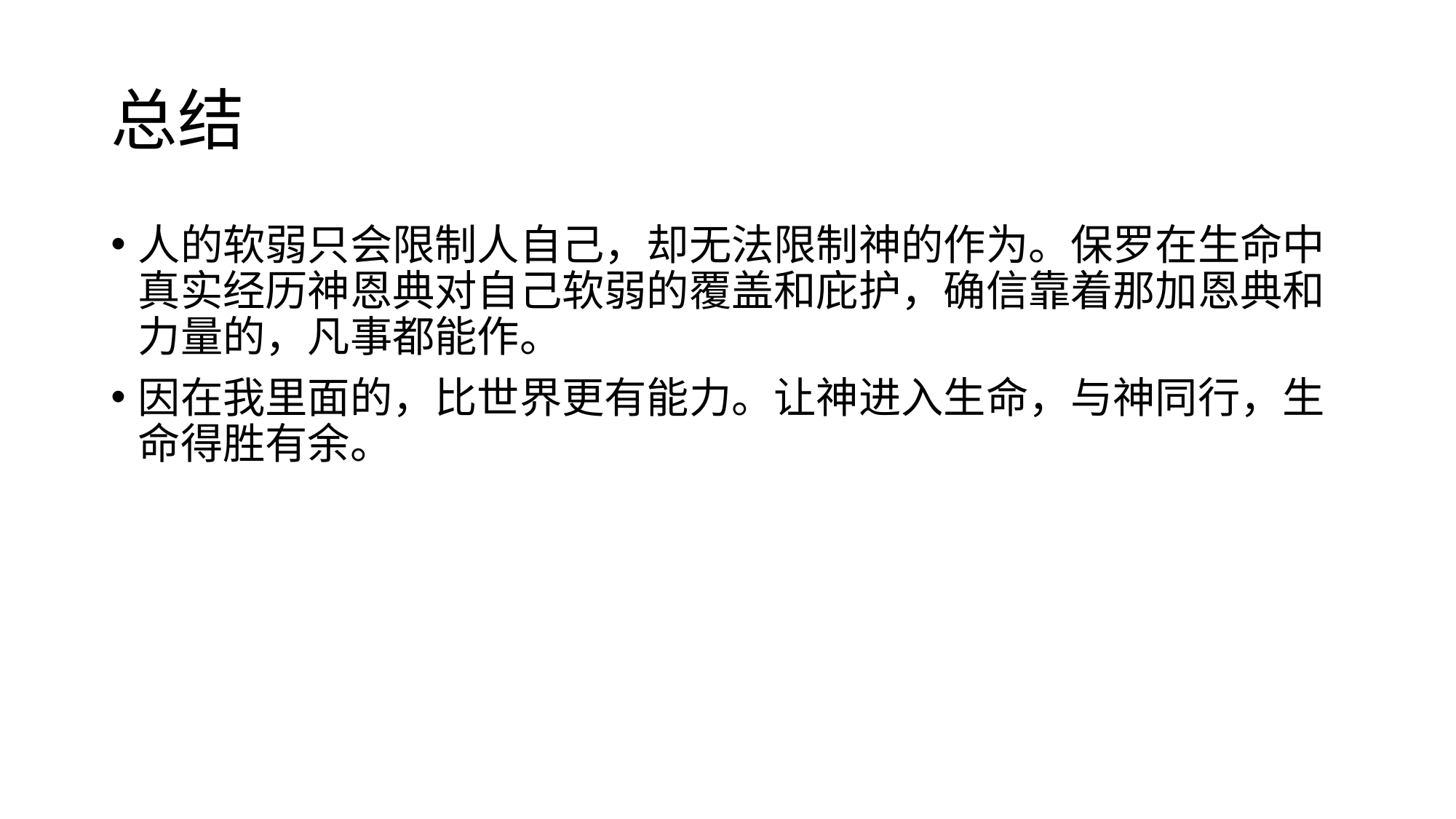

# 总结
人的软弱只会限制人自己，却无法限制神的作为。保罗在生命中真实经历神恩典对自己软弱的覆盖和庇护，确信靠着那加恩典和力量的，凡事都能作。
因在我里面的，比世界更有能力。让神进入生命，与神同行，生命得胜有余。